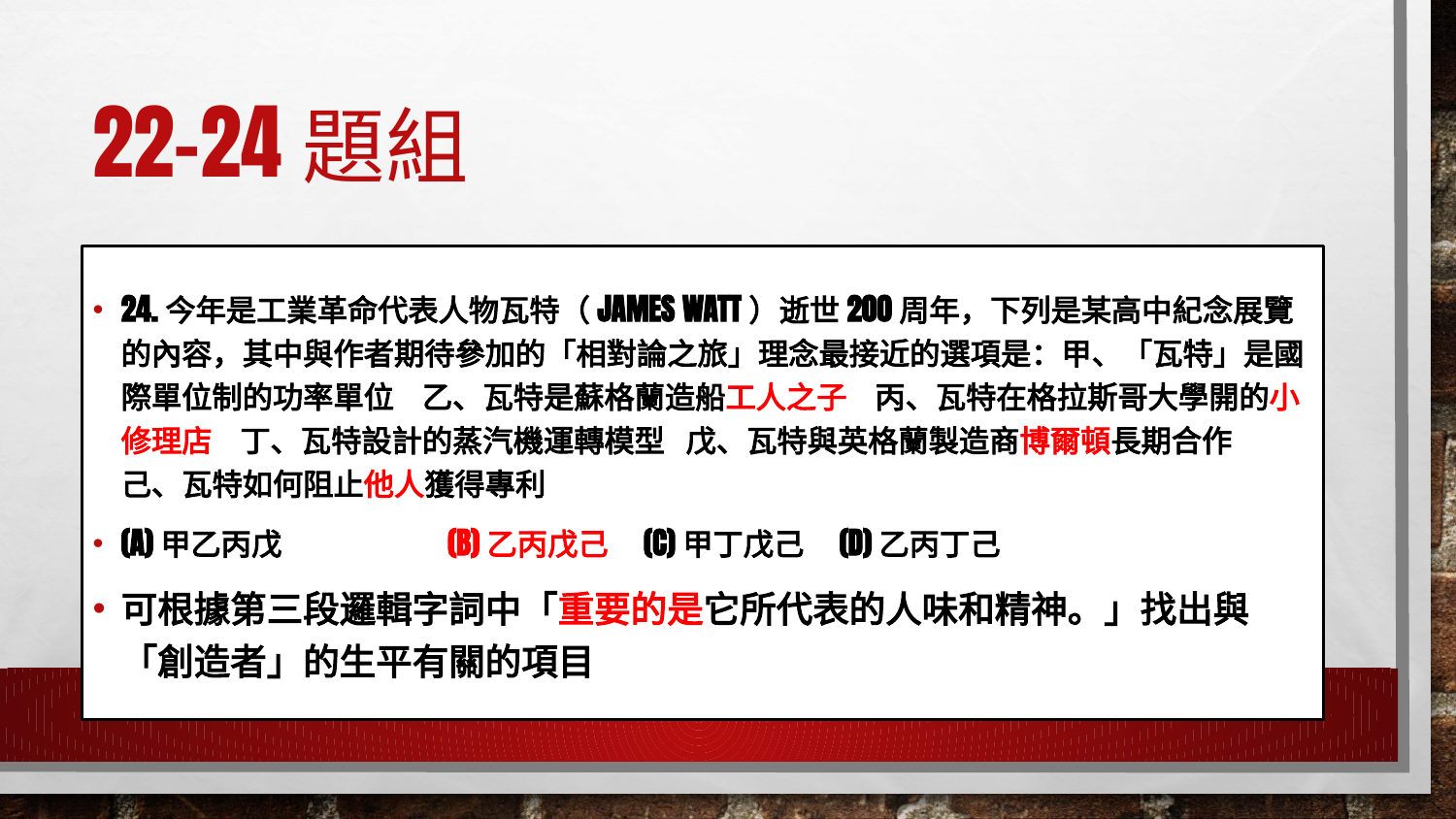

# 22-24題組
24.今年是工業革命代表人物瓦特（JAMES WATT）逝世200周年，下列是某高中紀念展覽的內容，其中與作者期待參加的「相對論之旅」理念最接近的選項是：甲、「瓦特」是國際單位制的功率單位    乙、瓦特是蘇格蘭造船工人之子    丙、瓦特在格拉斯哥大學開的小修理店    丁、瓦特設計的蒸汽機運轉模型   戊、瓦特與英格蘭製造商博爾頓長期合作    己、瓦特如何阻止他人獲得專利
(A)甲乙丙戊	    (B)乙丙戊己    (C)甲丁戊己    (D)乙丙丁己
可根據第三段邏輯字詞中「重要的是它所代表的人味和精神。」找出與「創造者」的生平有關的項目